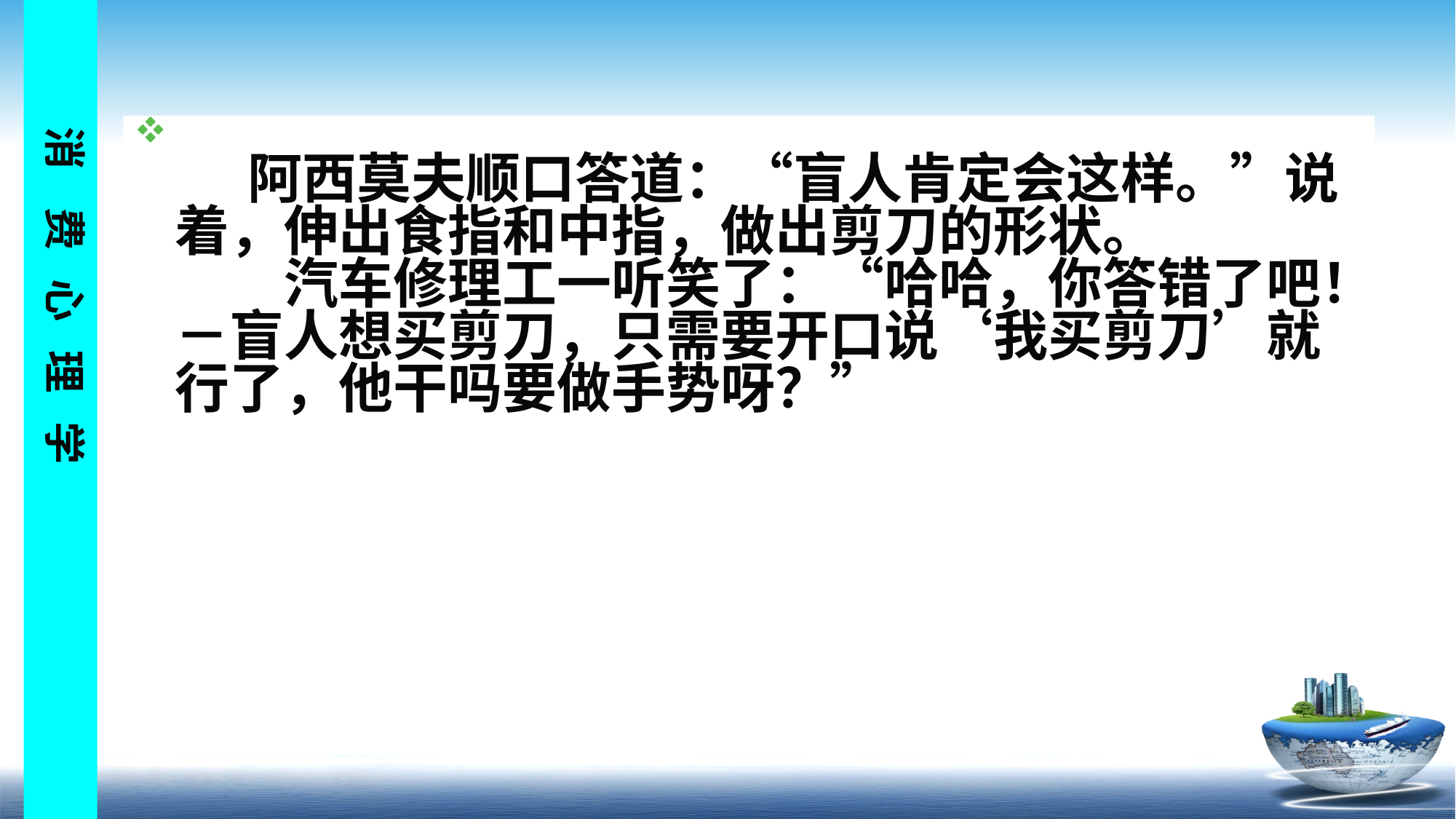

阿西莫夫顺口答道：“盲人肯定会这样。”说着，伸出食指和中指，做出剪刀的形状。
　　汽车修理工一听笑了：“哈哈，你答错了吧！－盲人想买剪刀，只需要开口说‘我买剪刀’就行了，他干吗要做手势呀？”